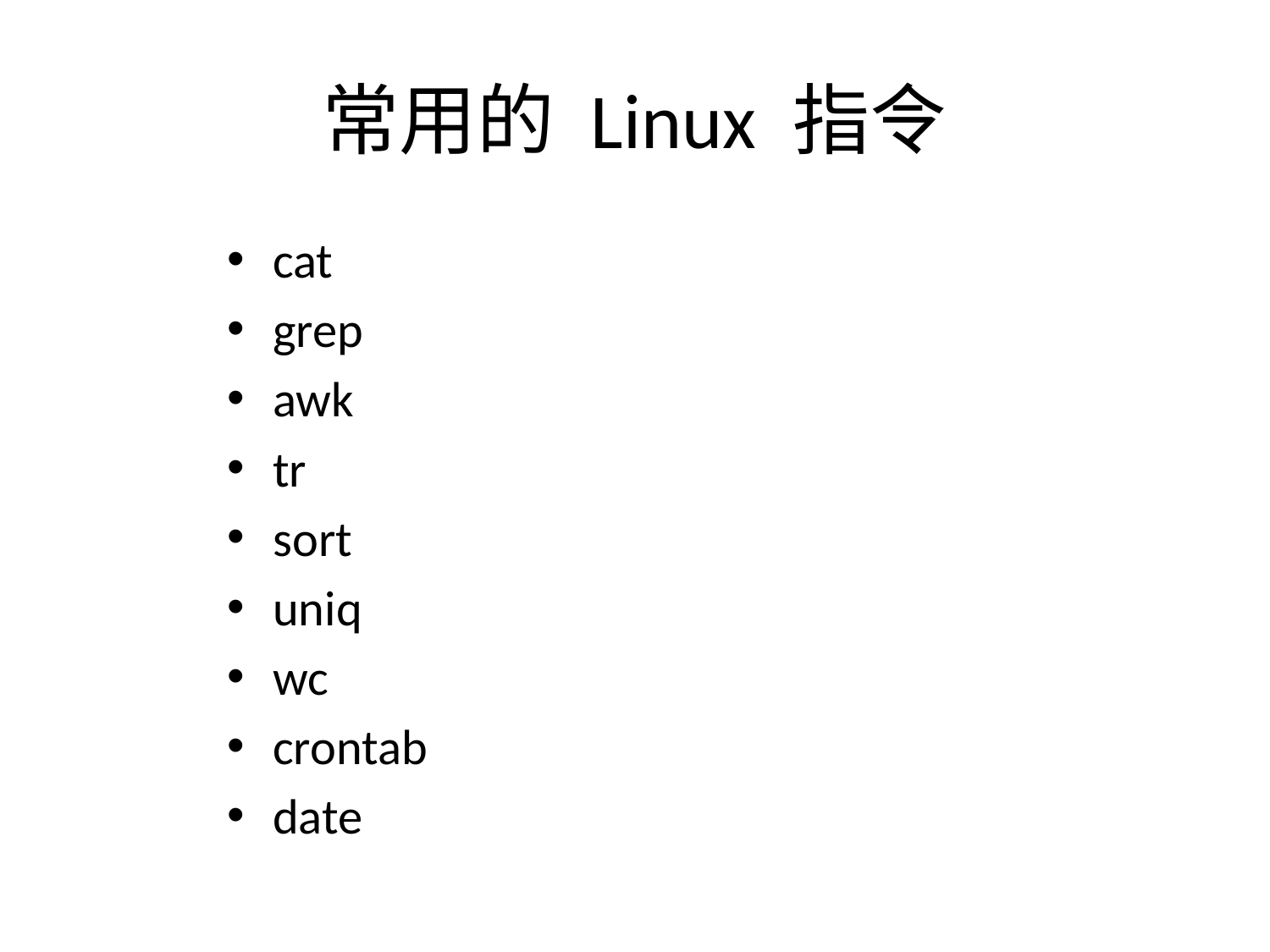

# 常用的 Linux 指令
cat
grep
awk
tr
sort
uniq
wc
crontab
date